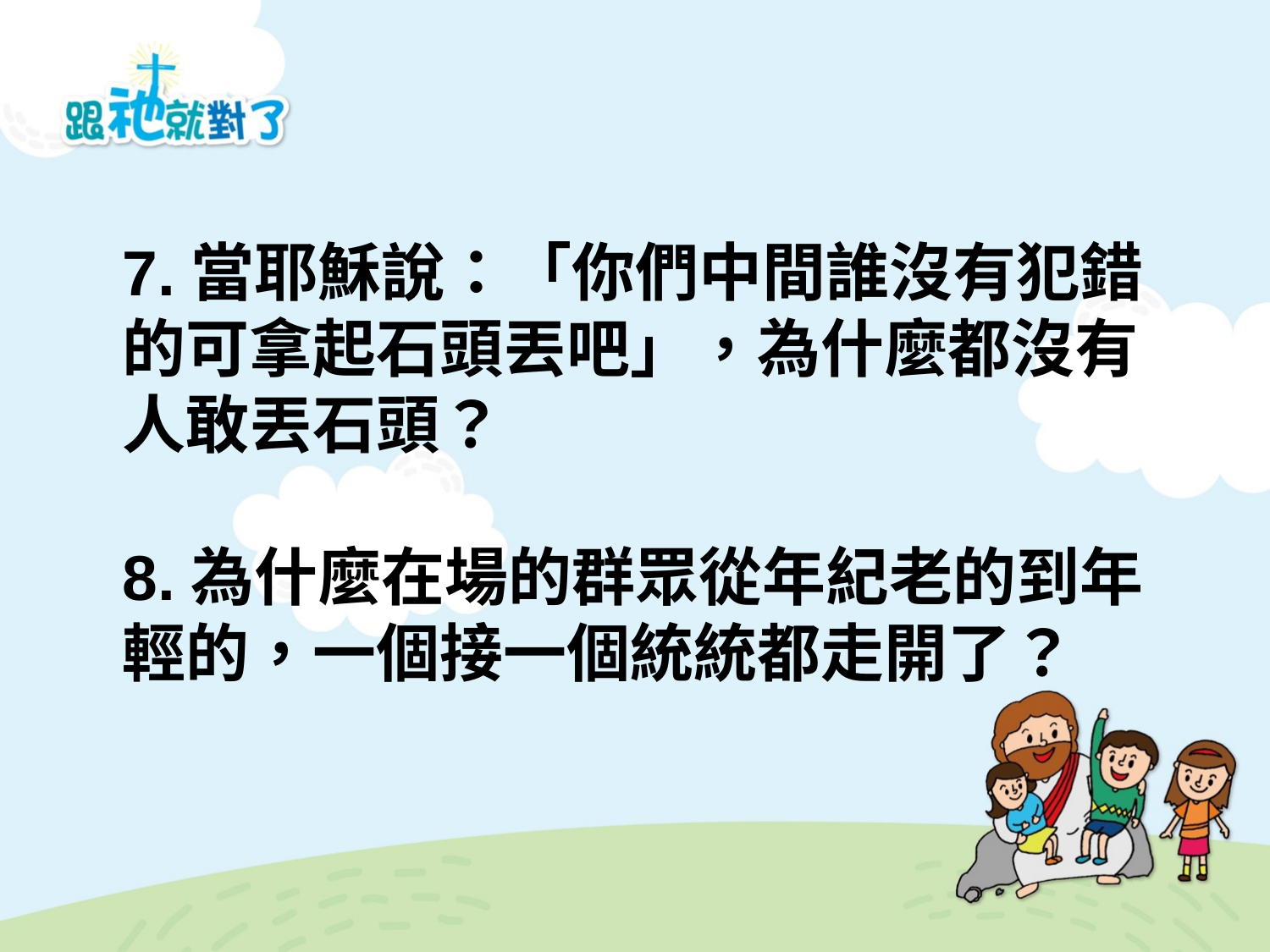

7.當耶穌說：「你們中間誰沒有犯錯的可拿起石頭丟吧」，為什麼都沒有人敢丟石頭？

8.為什麼在場的群眾從年紀老的到年輕的，一個接一個統統都走開了？